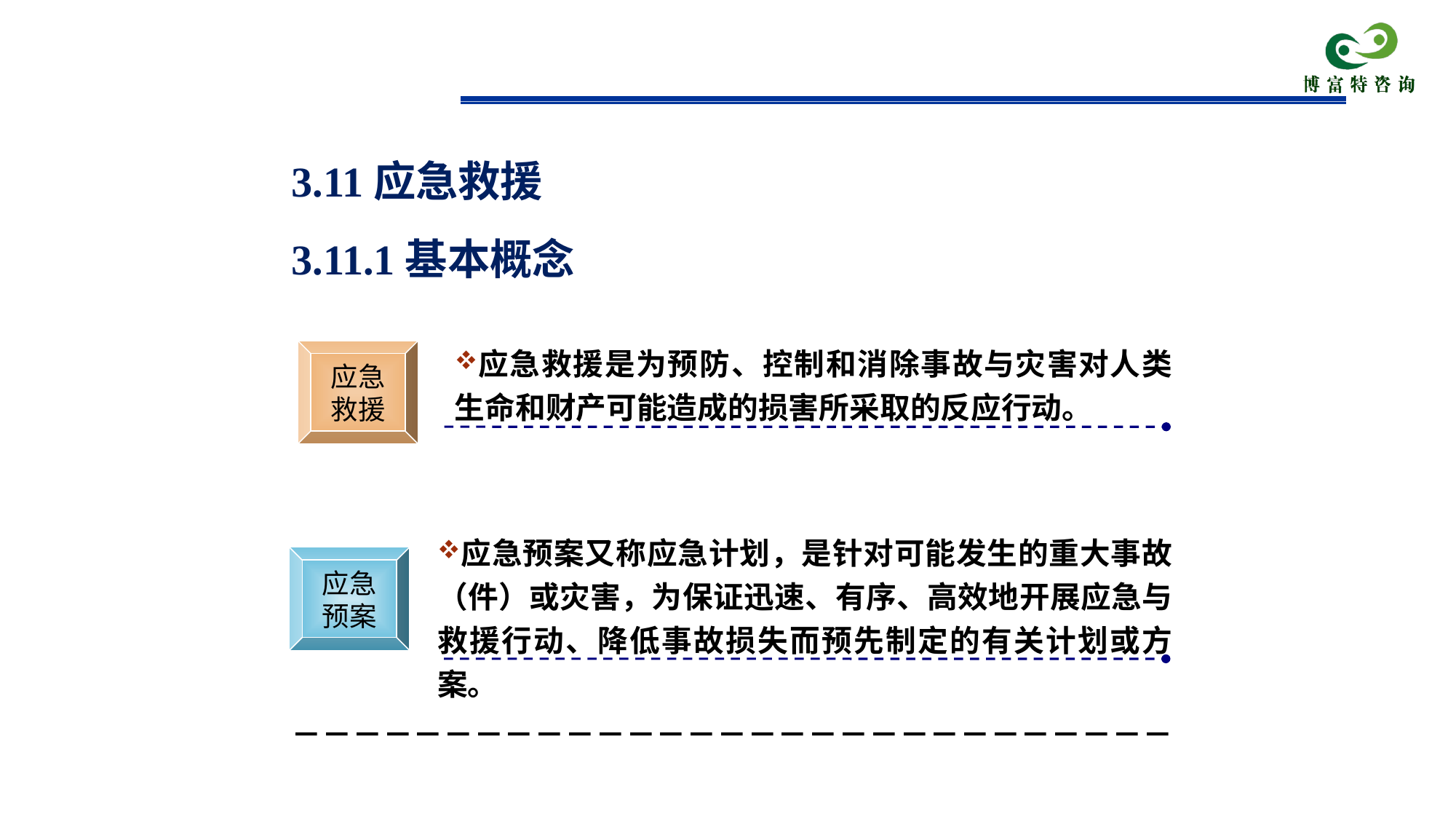

3.11应急救援
3.11.1基本概念
应急救援是为预防、控制和消除事故与灾害对人类生命和财产可能造成的损害所采取的反应行动。
应急
救援

应急预案又称应急计划，是针对可能发生的重大事故（件）或灾害，为保证迅速、有序、高效地开展应急与救援行动、降低事故损失而预先制定的有关计划或方案。
应急
预案

－－－－－－－－－－－－－－－－－－－－－－－－－－－－－